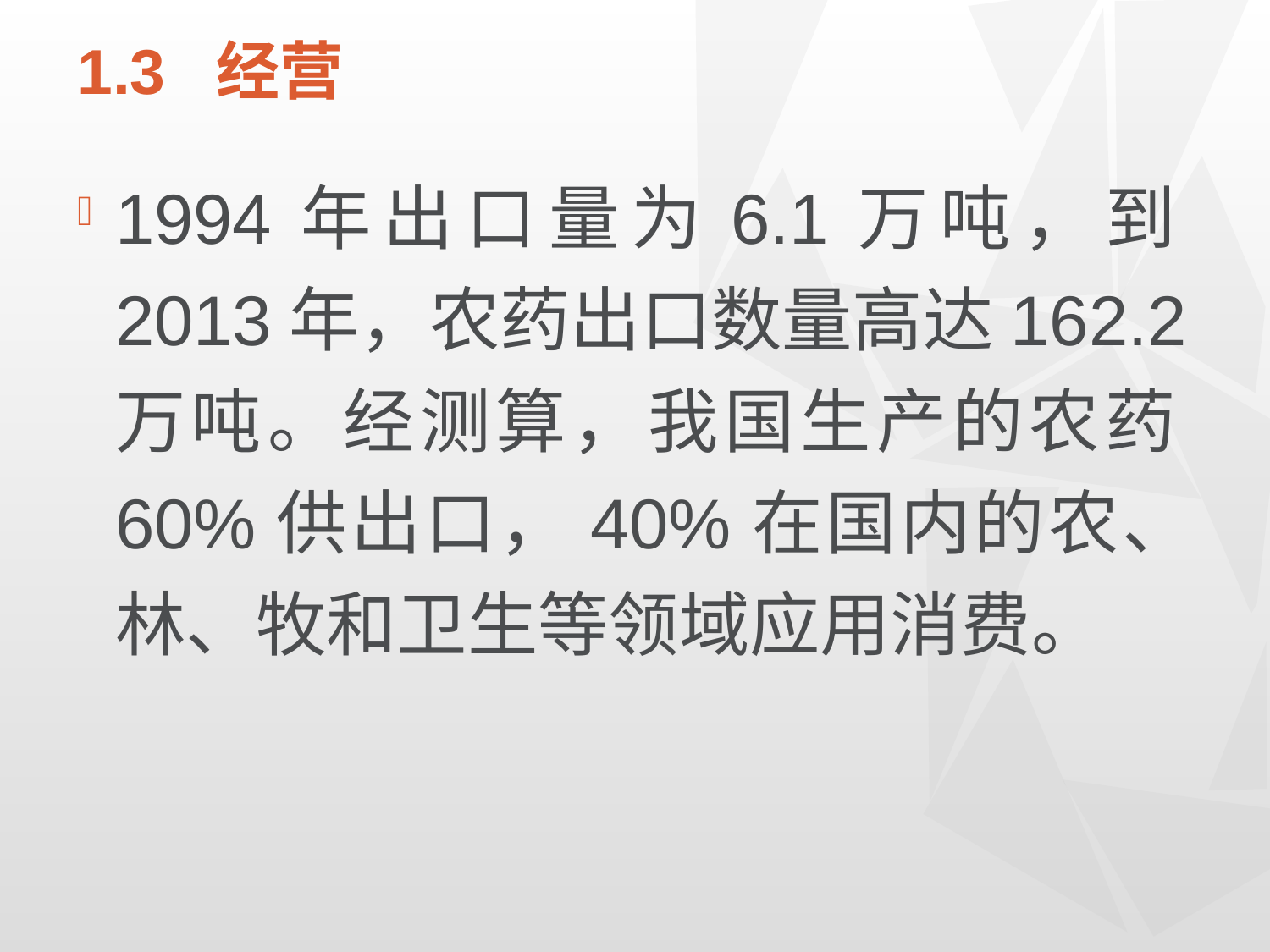

# 1.3  经营
1994年出口量为6.1万吨，到2013年，农药出口数量高达162.2万吨。经测算，我国生产的农药60%供出口，40%在国内的农、林、牧和卫生等领域应用消费。